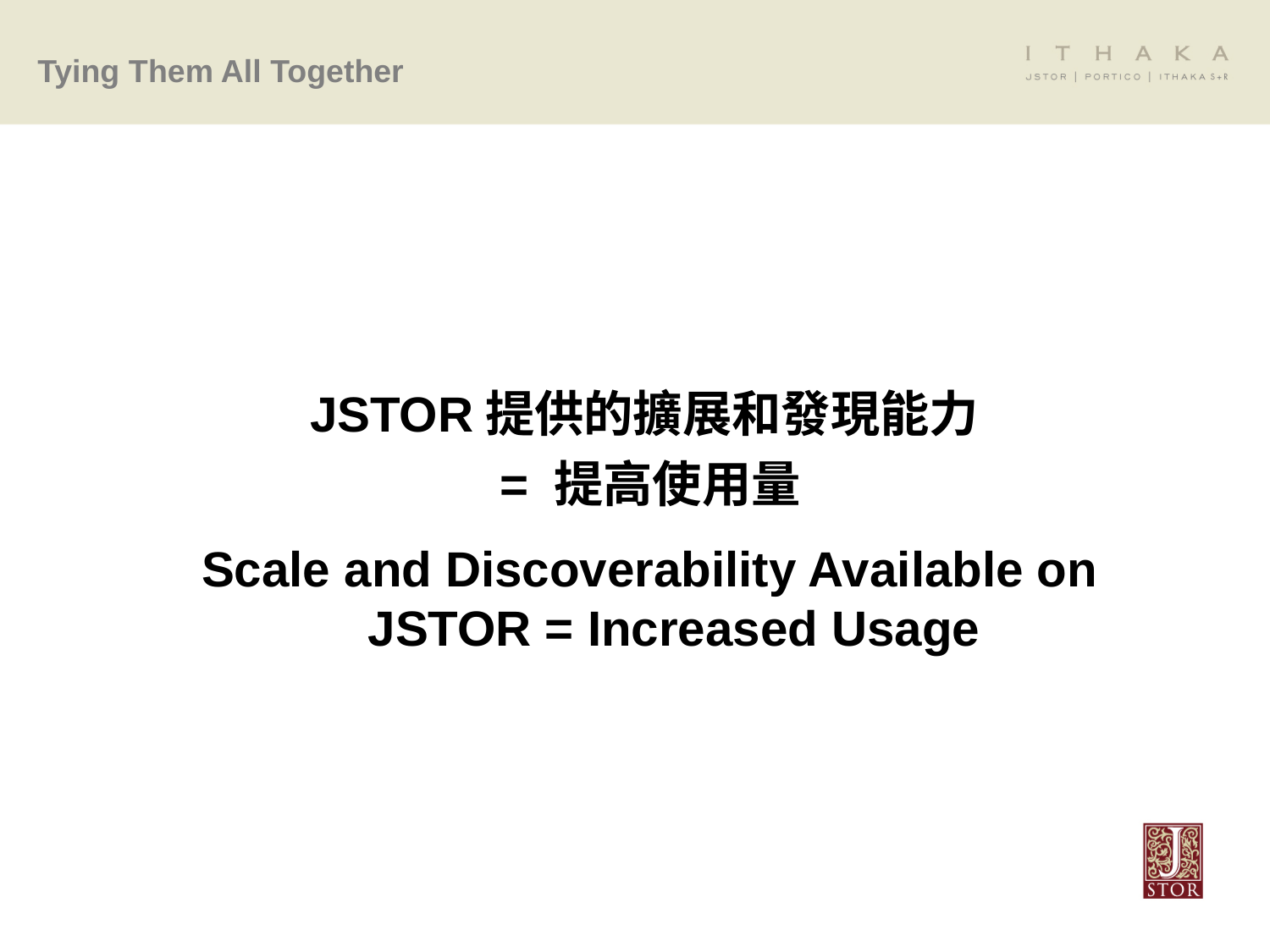

# Tying Them All Together
JSTOR提供的擴展和發現能力
= 提高使用量
Scale and Discoverability Available on JSTOR = Increased Usage